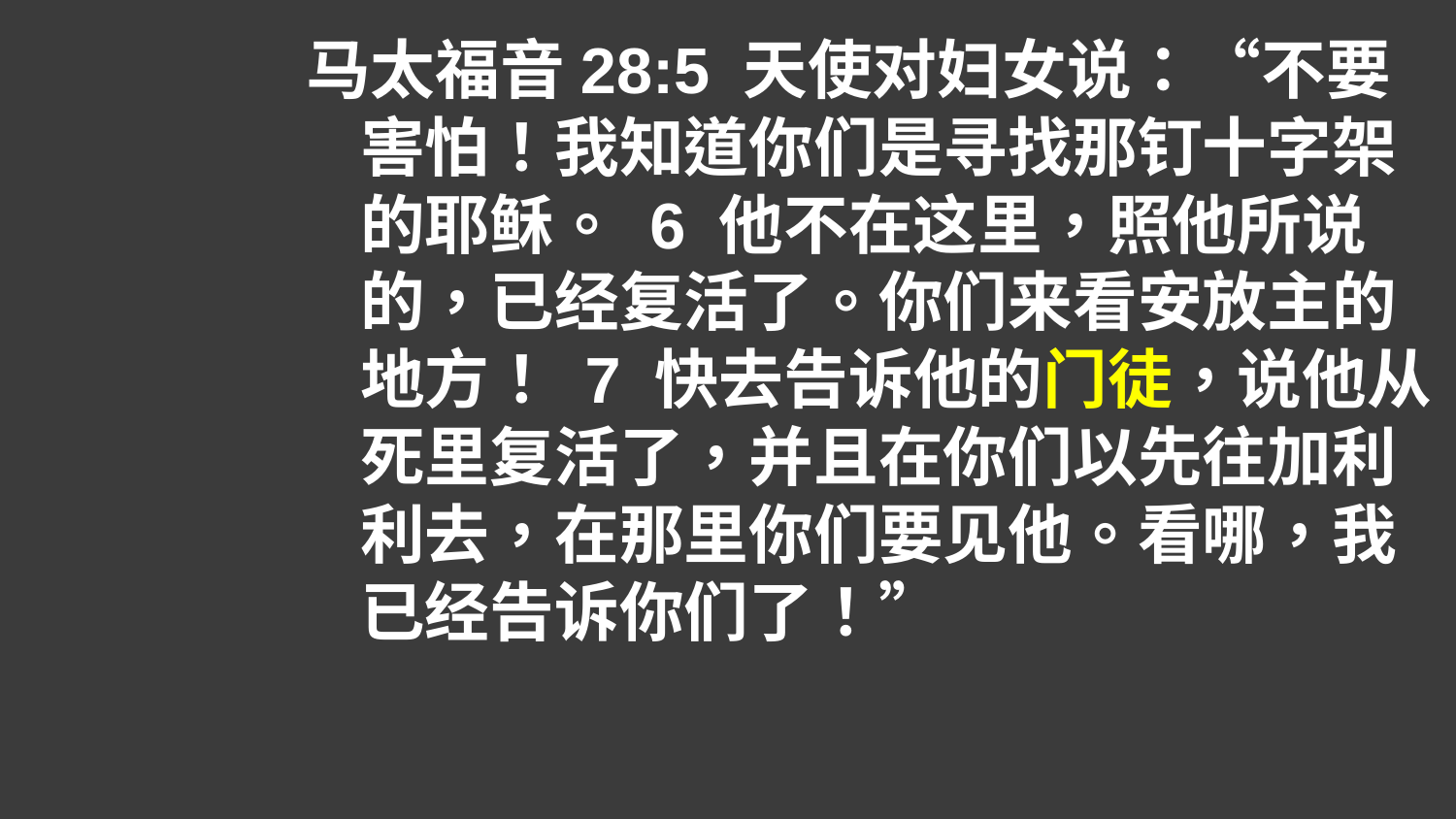

马太福音28:5 天使对妇女说：“不要害怕！我知道你们是寻找那钉十字架的耶稣。 6 他不在这里，照他所说的，已经复活了。你们来看安放主的地方！ 7 快去告诉他的门徒，说他从死里复活了，并且在你们以先往加利利去，在那里你们要见他。看哪，我已经告诉你们了！”